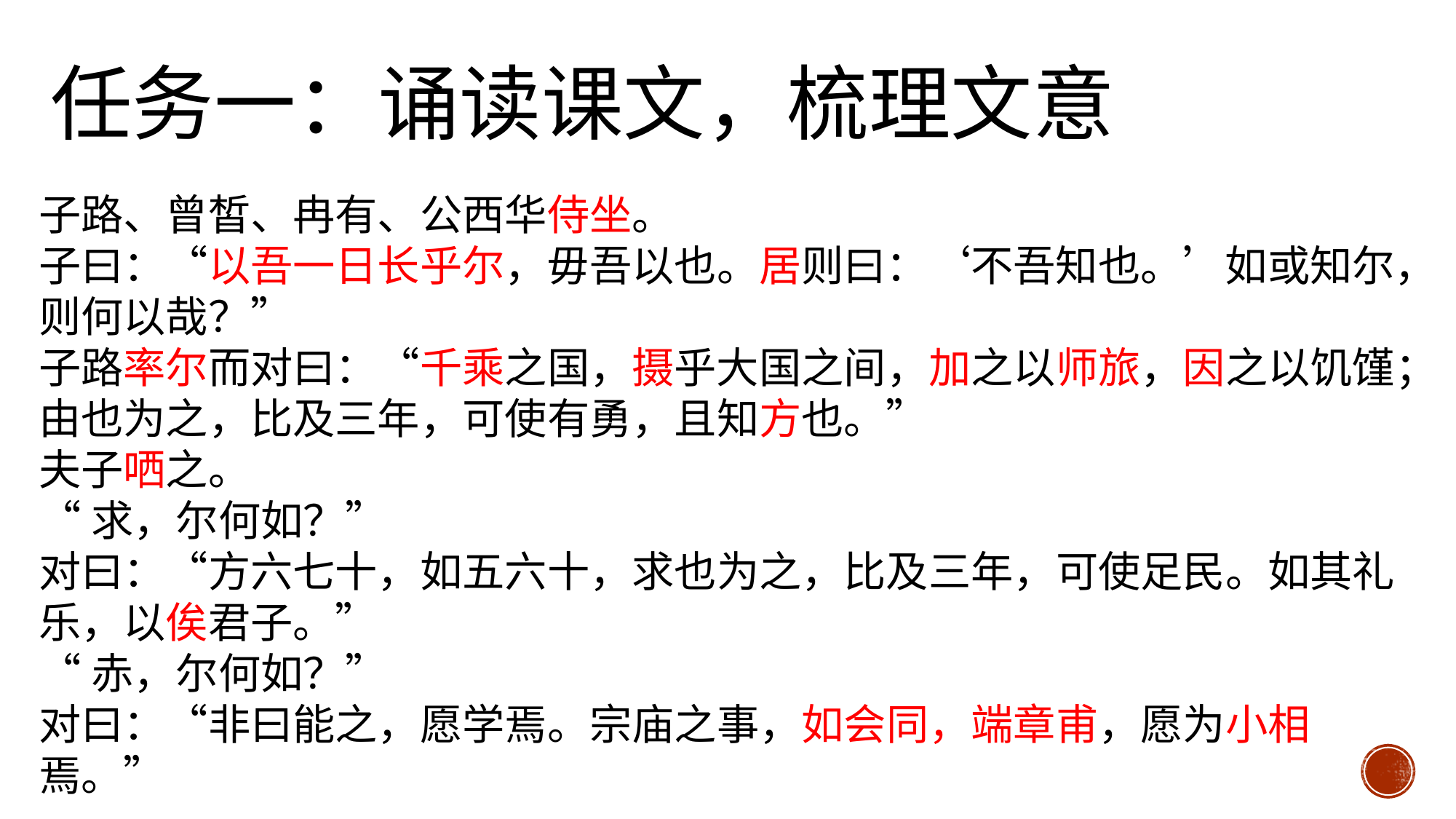

# 任务一：诵读课文，梳理文意
子路、曾皙、冉有、公西华侍坐。
子曰：“以吾一日长乎尔，毋吾以也。居则曰：‘不吾知也。’如或知尔，则何以哉？”
子路率尔而对曰：“千乘之国，摄乎大国之间，加之以师旅，因之以饥馑；由也为之，比及三年，可使有勇，且知方也。”
夫子哂之。
“求，尔何如？”
对曰：“方六七十，如五六十，求也为之，比及三年，可使足民。如其礼乐，以俟君子。”
“赤，尔何如？”
对曰：“非曰能之，愿学焉。宗庙之事，如会同，端章甫，愿为小相焉。”